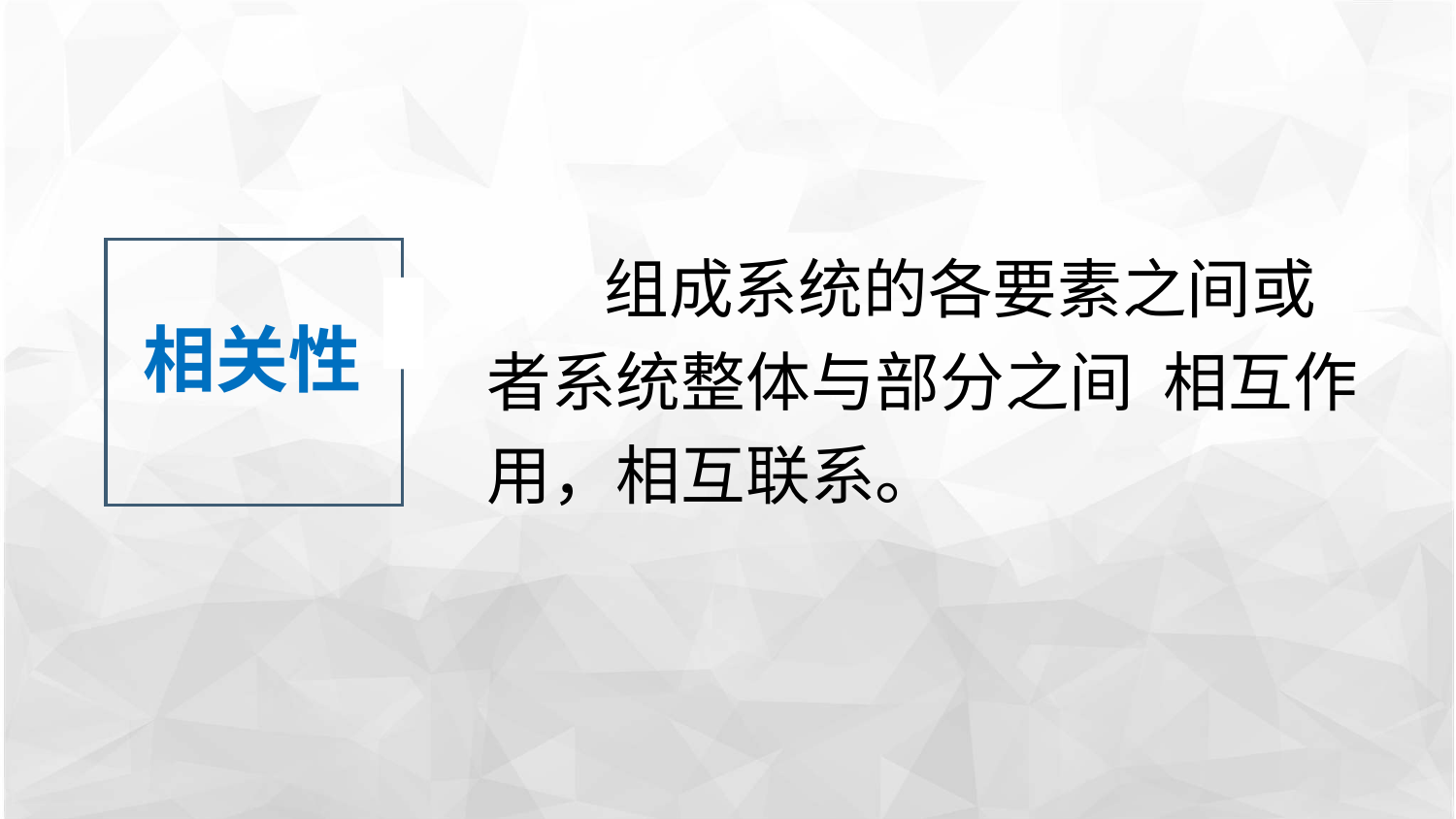

组成系统的各要素之间或者系统整体与部分之间  相互作用，相互联系。

相关性